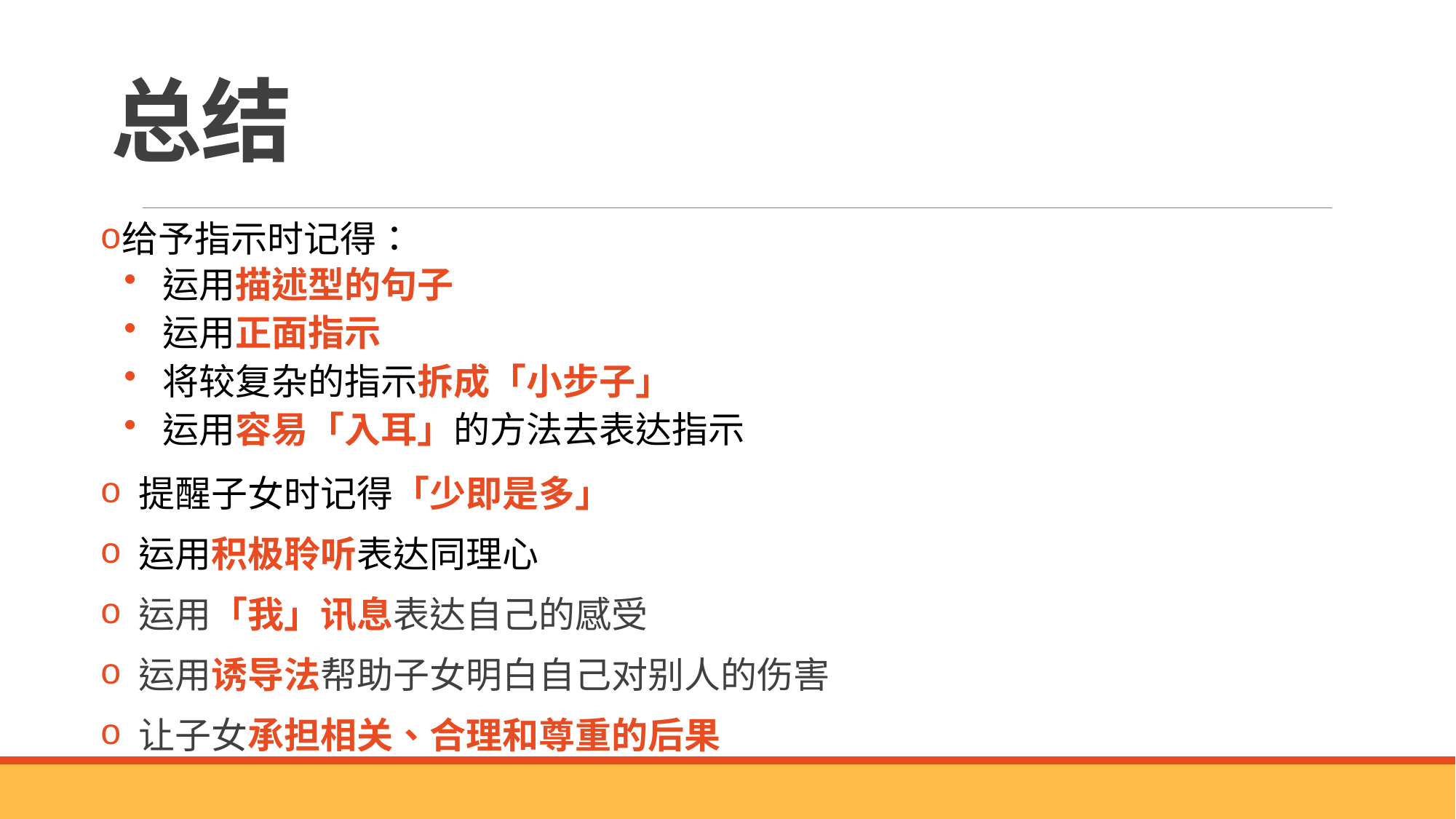

# 总结
给予指示时记得：
 运用描述型的句子
 运用正面指示
 将较复杂的指示拆成「小步子」
 运用容易「入耳」的方法去表达指示
 提醒子女时记得「少即是多」
 运用积极聆听表达同理心
 运用「我」讯息表达自己的感受
 运用诱导法帮助子女明白自己对别人的伤害
 让子女承担相关、合理和尊重的后果